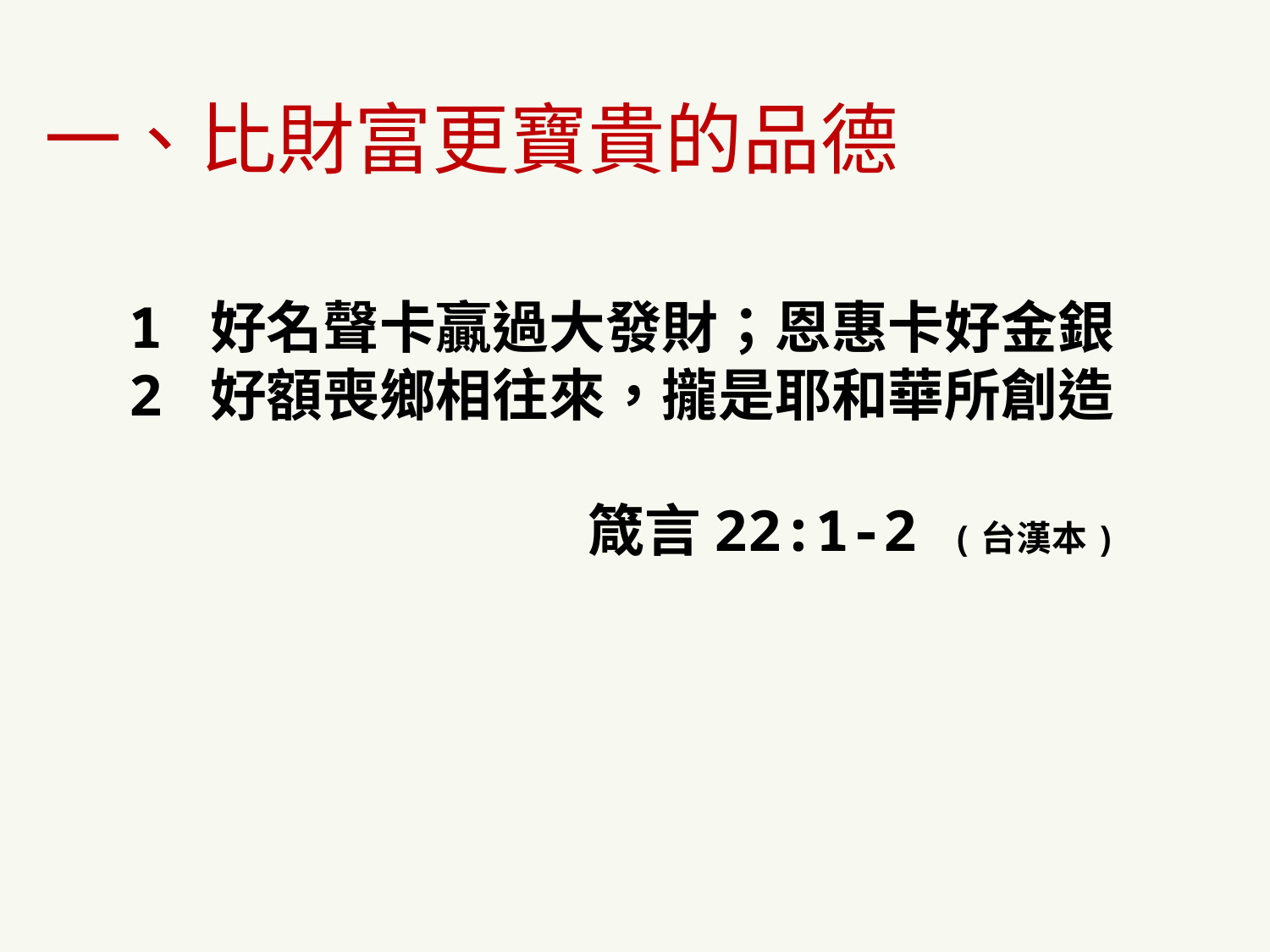

一、比財富更寶貴的品德
1 好名聲卡贏過大發財；恩惠卡好金銀
2 好額喪鄉相往來，攏是耶和華所創造

			     箴言22:1-2 (台漢本)